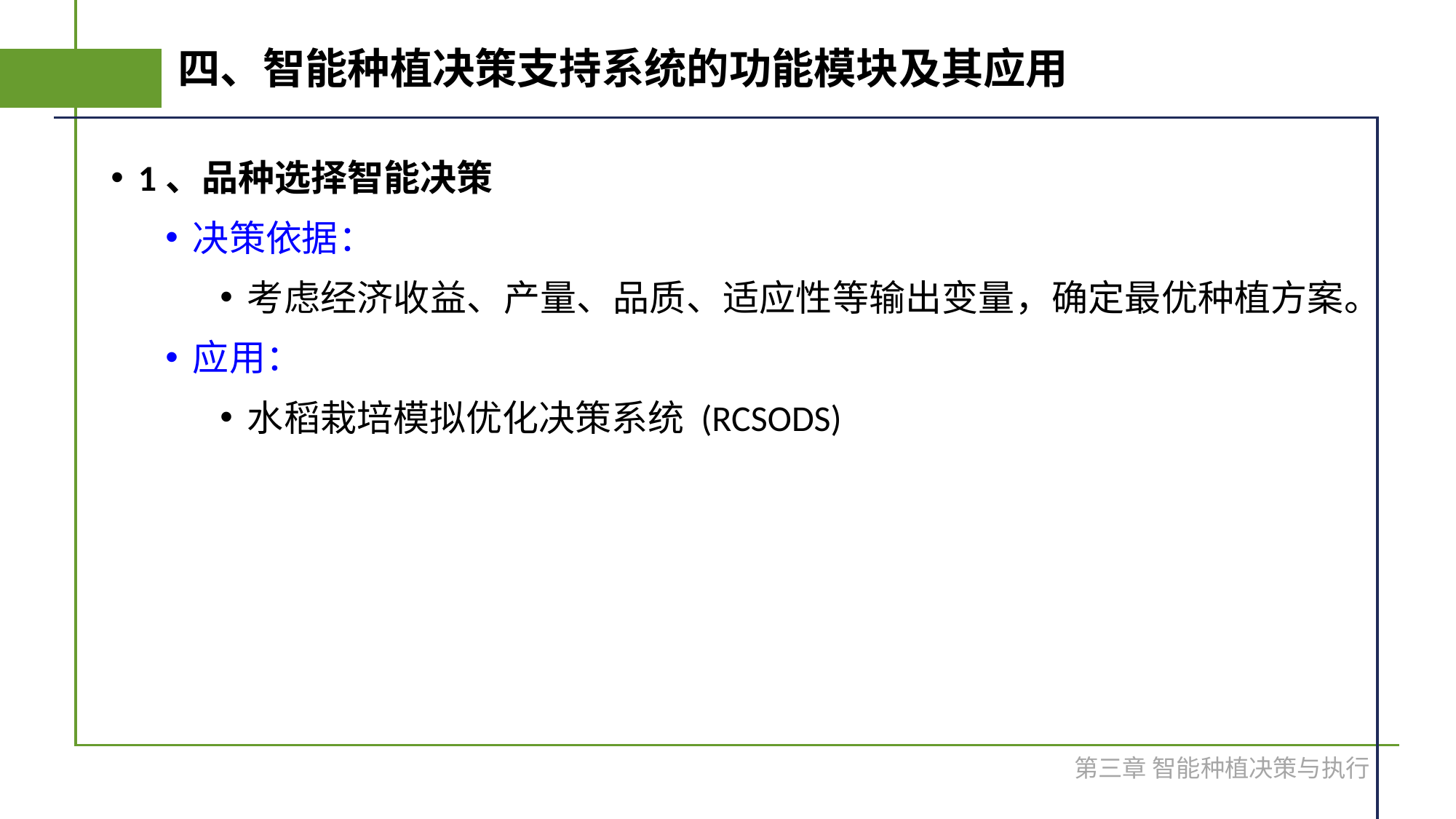

# 四、智能种植决策支持系统的功能模块及其应用
1、品种选择智能决策
决策依据：
考虑经济收益、产量、品质、适应性等输出变量，确定最优种植方案。
应用：
水稻栽培模拟优化决策系统 (RCSODS)
第三章 智能种植决策与执行